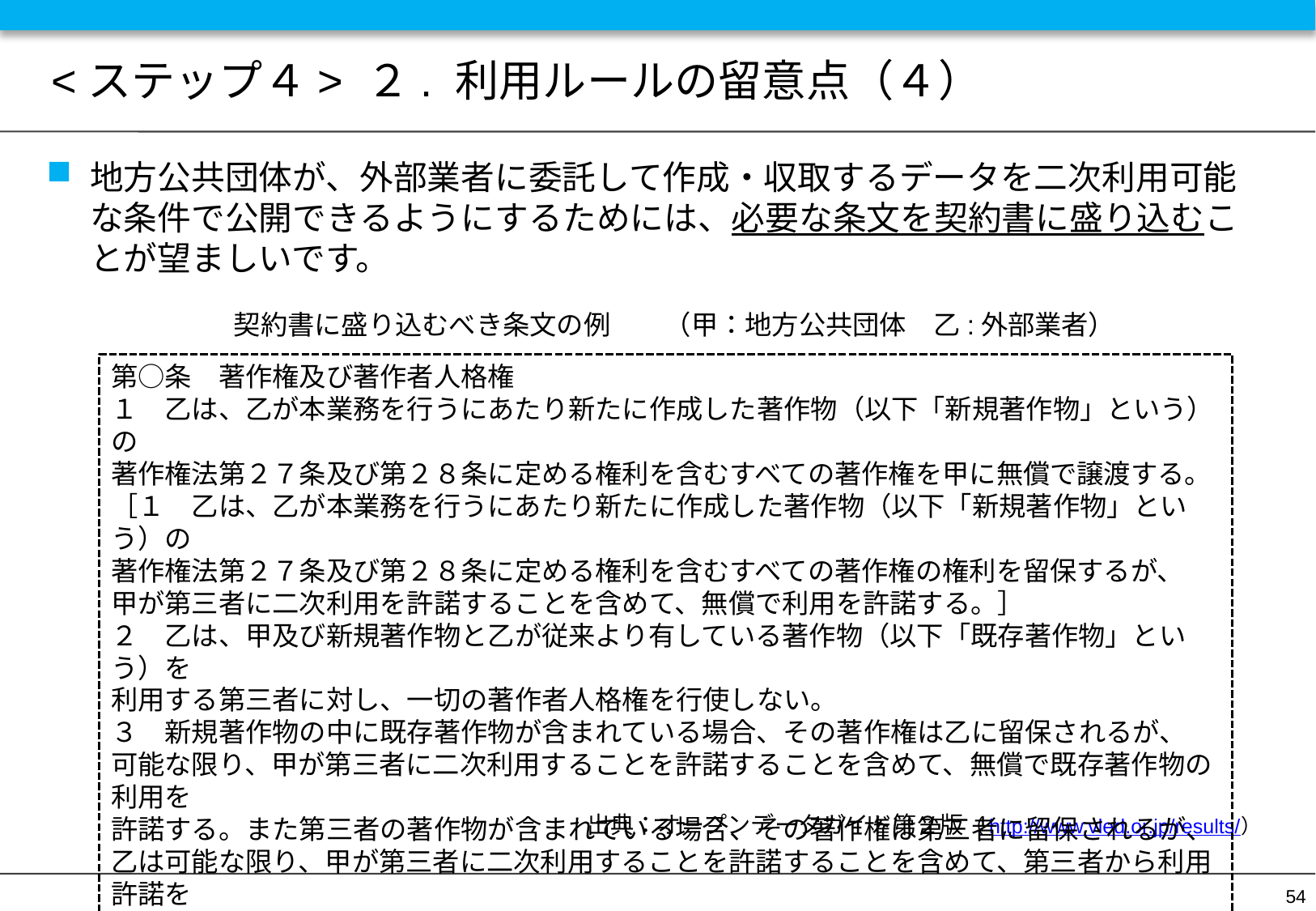

# <ステップ４> ２. 利用ルールの留意点（４）
地方公共団体が、外部業者に委託して作成・収取するデータを二次利用可能な条件で公開できるようにするためには、必要な条文を契約書に盛り込むことが望ましいです。

出典：オープンデータガイド第２版（http://www.vled.or.jp/results/）
契約書に盛り込むべき条文の例　　（甲：地方公共団体　乙:外部業者）
第○条　著作権及び著作者人格権
１　乙は、乙が本業務を行うにあたり新たに作成した著作物（以下「新規著作物」という）の
著作権法第２７条及び第２８条に定める権利を含むすべての著作権を甲に無償で譲渡する。
［１　乙は、乙が本業務を行うにあたり新たに作成した著作物（以下「新規著作物」という）の
著作権法第２７条及び第２８条に定める権利を含むすべての著作権の権利を留保するが、
甲が第三者に二次利用を許諾することを含めて、無償で利用を許諾する。］
２　乙は、甲及び新規著作物と乙が従来より有している著作物（以下「既存著作物」という）を
利用する第三者に対し、一切の著作者人格権を行使しない。
３　新規著作物の中に既存著作物が含まれている場合、その著作権は乙に留保されるが、
可能な限り、甲が第三者に二次利用することを許諾することを含めて、無償で既存著作物の利用を
許諾する。また第三者の著作物が含まれている場合、その著作権は第三者に留保されるが、
乙は可能な限り、甲が第三者に二次利用することを許諾することを含めて、第三者から利用許諾を
取得する。成果物納品の際には、第三者が二次利用できる箇所とできない箇所の区別がつくように
留意し、第三者が二次利用をできない箇所についてはその理由についても付するものとする。
54